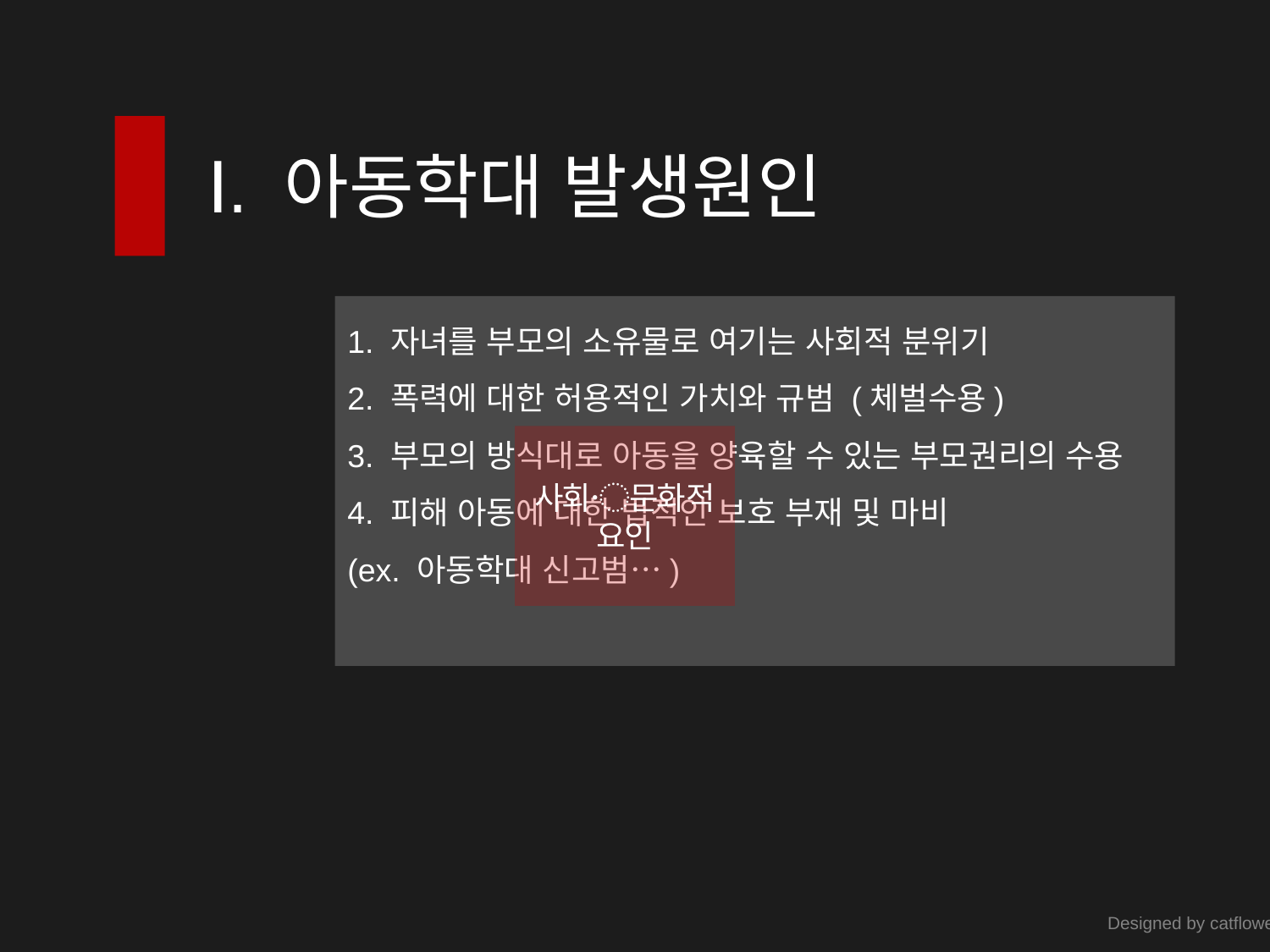

Ⅰ. 아동학대 발생원인
1. 자녀를 부모의 소유물로 여기는 사회적 분위기
2. 폭력에 대한 허용적인 가치와 규범 (체벌수용)
3. 부모의 방식대로 아동을 양육할 수 있는 부모권리의 수용
4. 피해 아동에 대한 법적인 보호 부재 및 마비
(ex. 아동학대 신고범…)

사회〮문화적
요인
Designed by catflowerbox